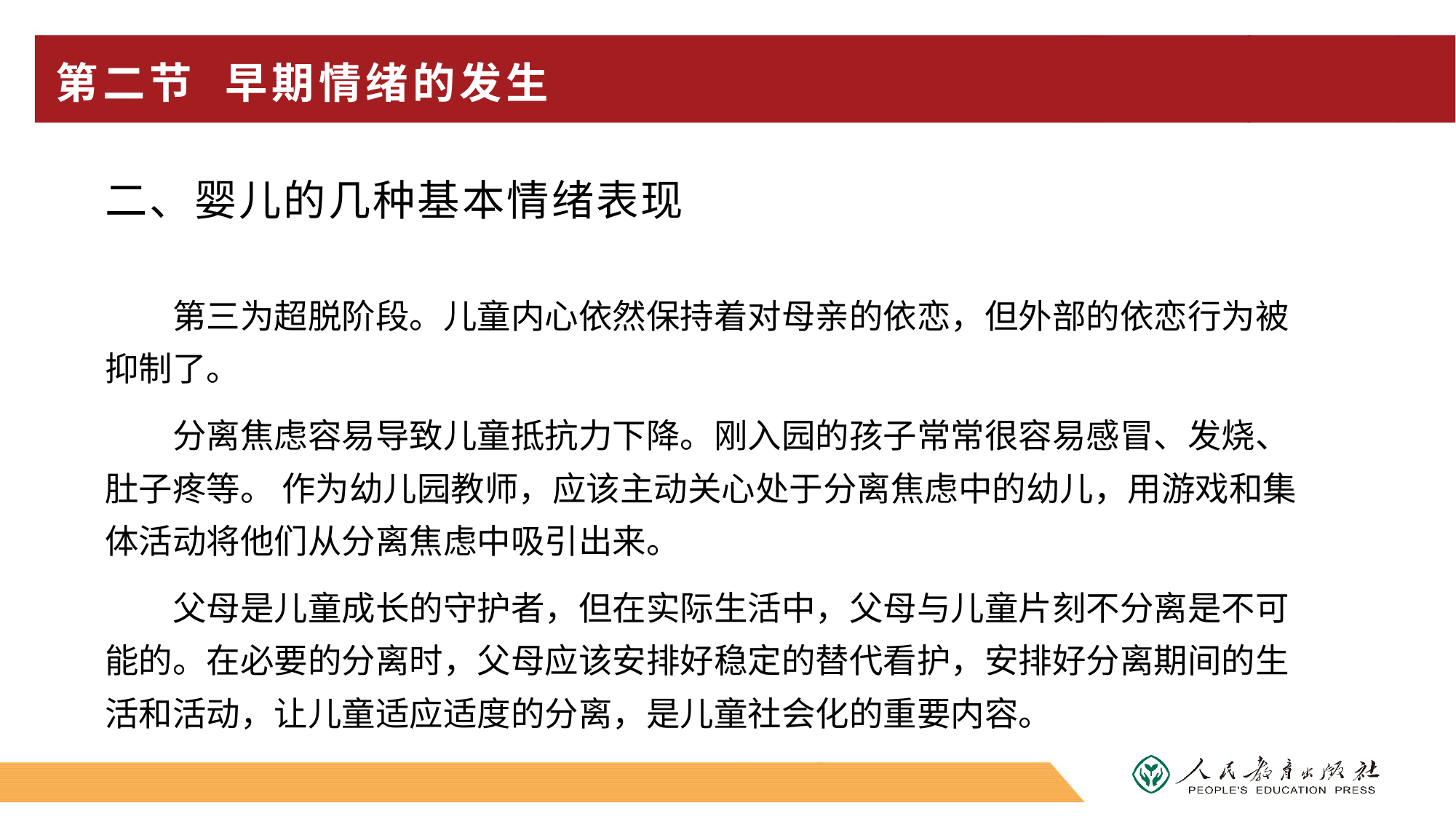

# 第二节  早期情绪的发生
二、婴儿的几种基本情绪表现
第三为超脱阶段。儿童内心依然保持着对母亲的依恋，但外部的依恋行为被抑制了。
分离焦虑容易导致儿童抵抗力下降。刚入园的孩子常常很容易感冒、发烧、肚子疼等。 作为幼儿园教师，应该主动关心处于分离焦虑中的幼儿，用游戏和集体活动将他们从分离焦虑中吸引出来。
父母是儿童成长的守护者，但在实际生活中，父母与儿童片刻不分离是不可能的。在必要的分离时，父母应该安排好稳定的替代看护，安排好分离期间的生活和活动，让儿童适应适度的分离，是儿童社会化的重要内容。